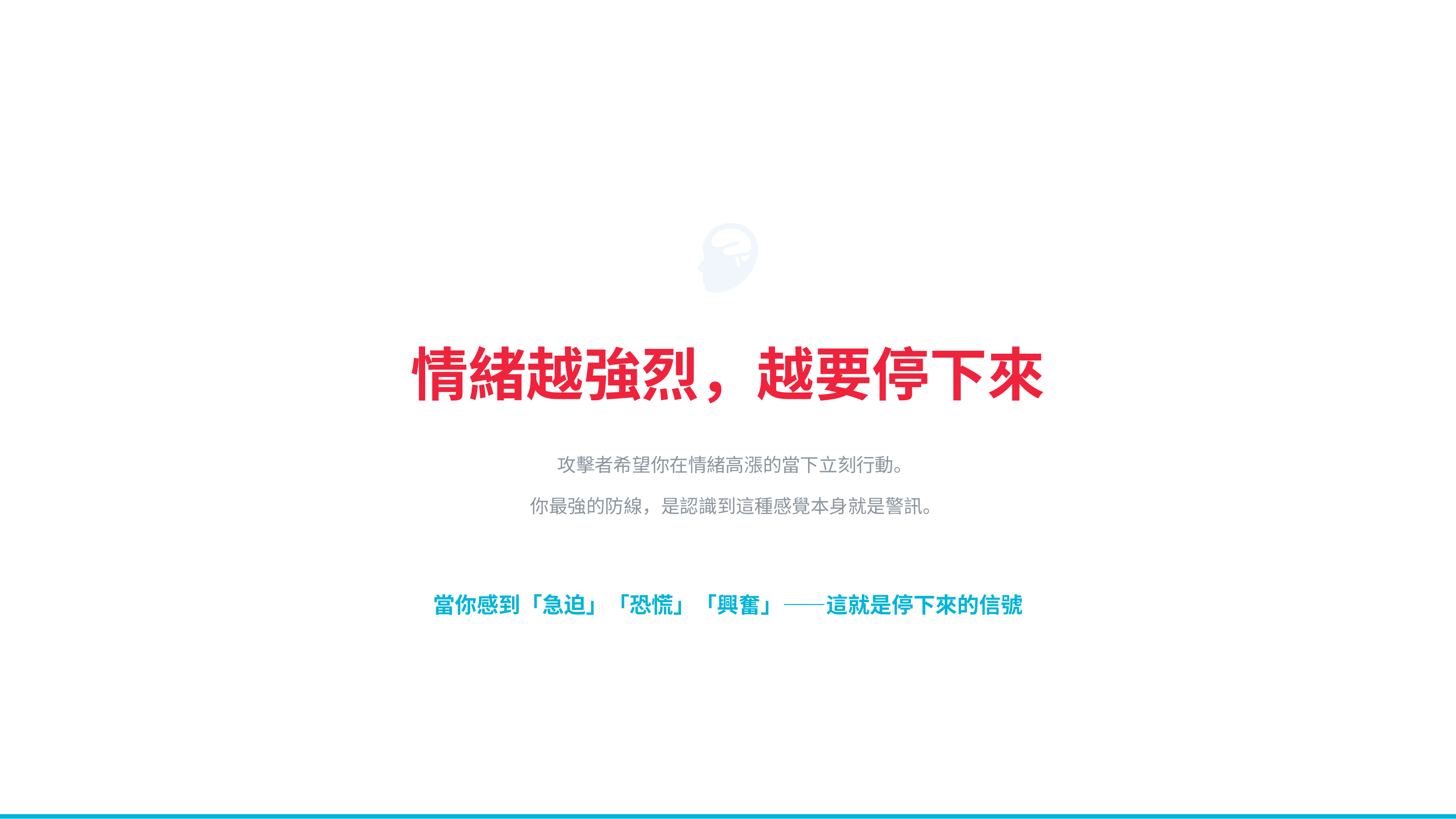

🧠
情緒越強烈，越要停下來
攻擊者希望你在情緒高漲的當下立刻行動。
你最強的防線，是認識到這種感覺本身就是警訊。
當你感到「急迫」「恐慌」「興奮」——這就是停下來的信號